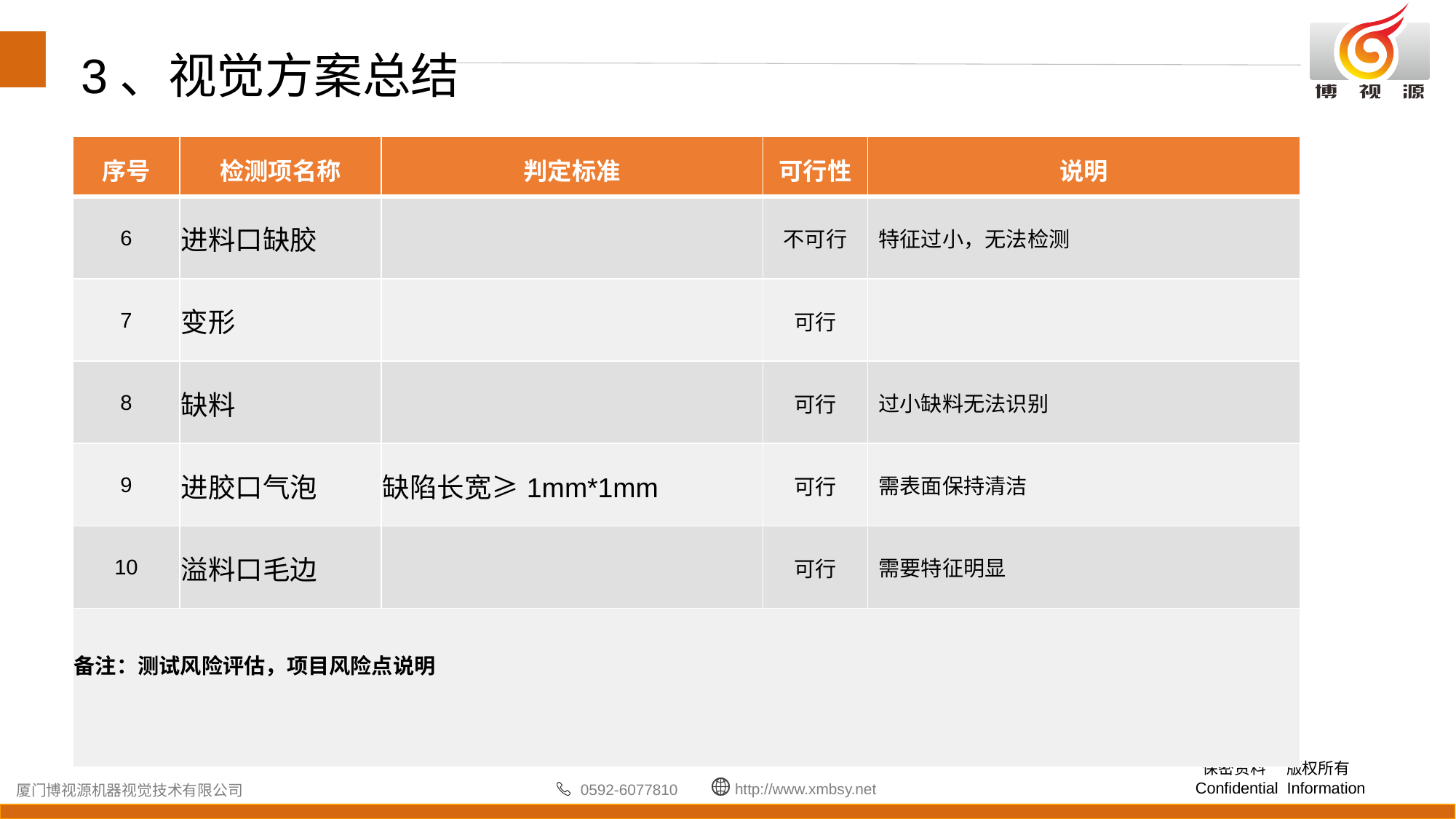

3、视觉方案总结
| 序号 | 检测项名称 | 判定标准 | 可行性 | 说明 |
| --- | --- | --- | --- | --- |
| 6 | 进料口缺胶 |  | 不可行 | 特征过小，无法检测 |
| 7 | 变形 |  | 可行 |  |
| 8 | 缺料 |  | 可行 | 过小缺料无法识别 |
| 9 | 进胶口气泡 | 缺陷长宽≥1mm\*1mm | 可行 | 需表面保持清洁 |
| 10 | 溢料口毛边 |  | 可行 | 需要特征明显 |
| 备注：测试风险评估，项目风险点说明 |  |  |  |  |